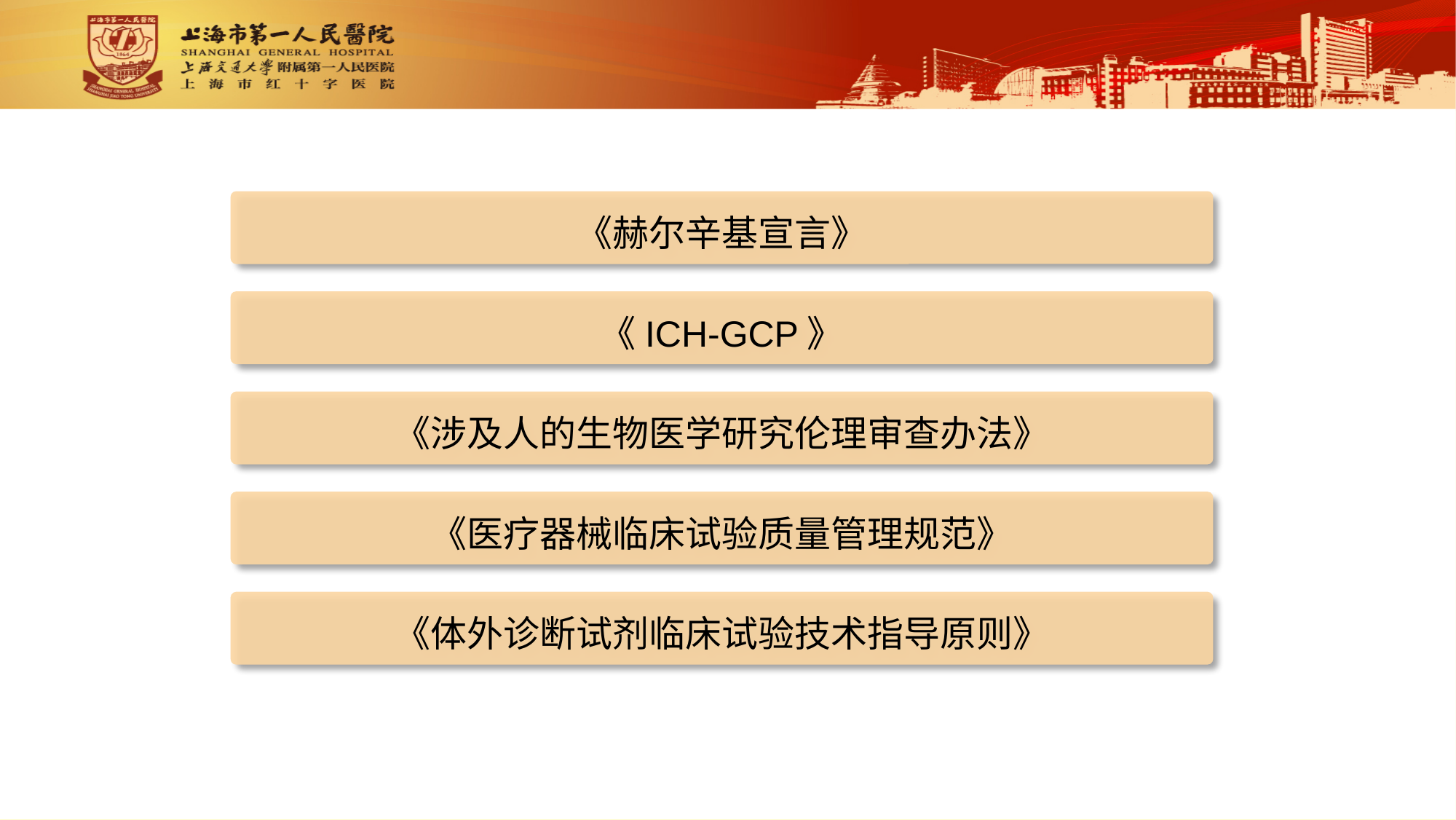

《赫尔辛基宣言》
《ICH-GCP》
《涉及人的生物医学研究伦理审查办法》
《医疗器械临床试验质量管理规范》
《体外诊断试剂临床试验技术指导原则》